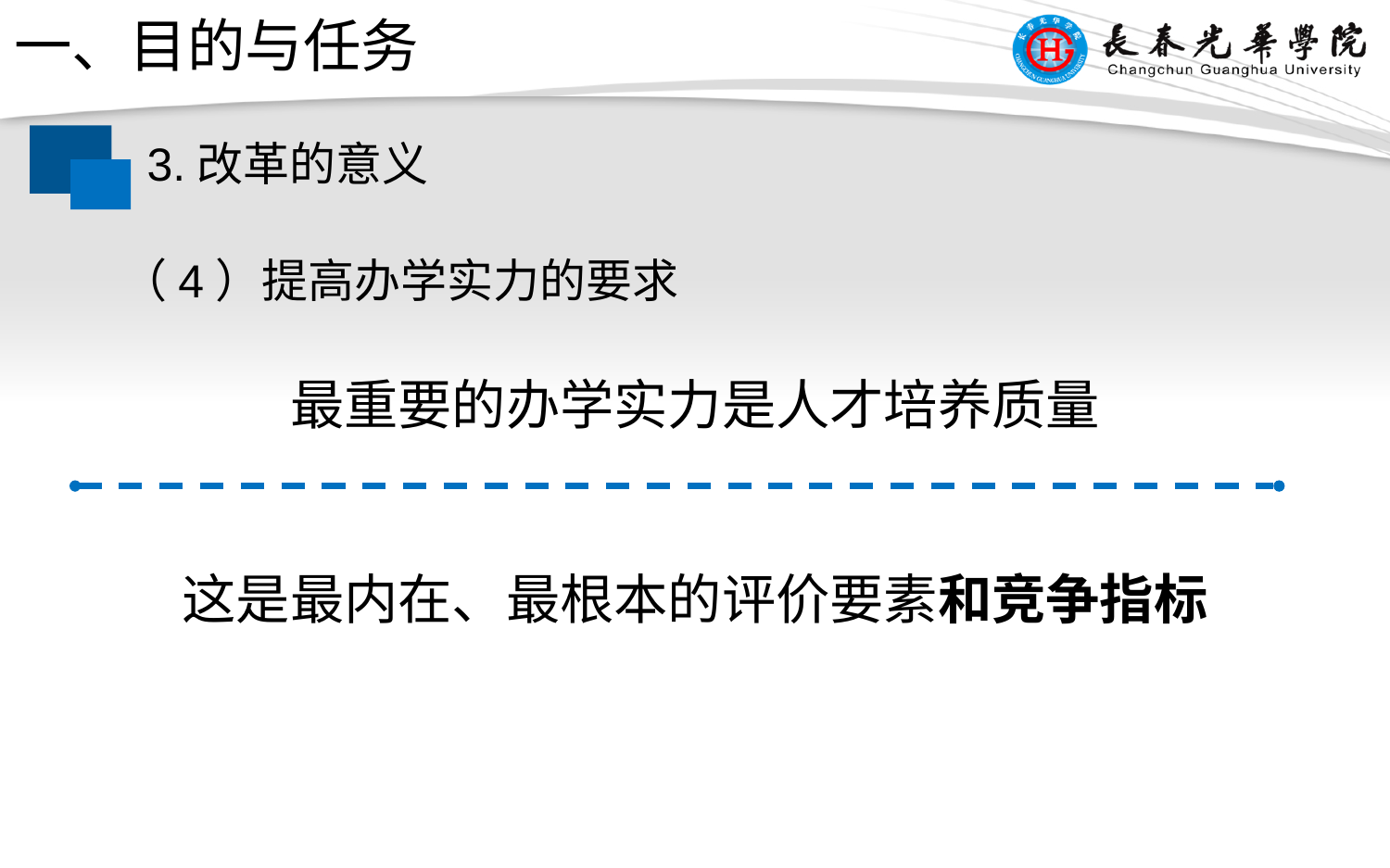

一、目的与任务

3.改革的意义
（4）提高办学实力的要求
最重要的办学实力是人才培养质量

这是最内在、最根本的评价要素和竞争指标